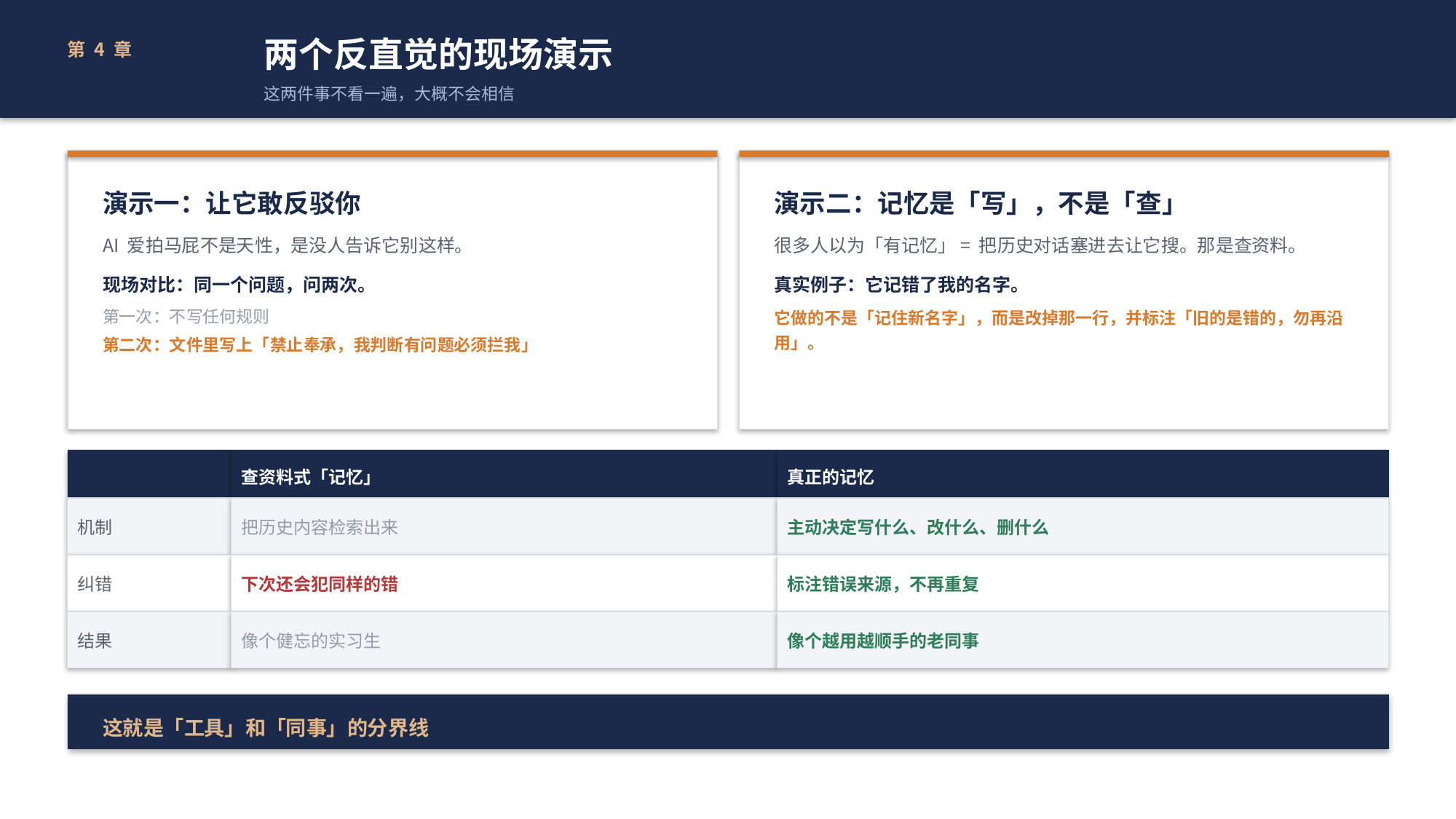

两个反直觉的现场演示
这两件事不看一遍，大概不会相信
第 4 章

演示一：让它敢反驳你
AI 爱拍马屁不是天性，是没人告诉它别这样。
现场对比：同一个问题，问两次。
第一次：不写任何规则
第二次：文件里写上「禁止奉承，我判断有问题必须拦我」
演示二：记忆是「写」，不是「查」
很多人以为「有记忆」= 把历史对话塞进去让它搜。那是查资料。
真实例子：它记错了我的名字。
它做的不是「记住新名字」，而是改掉那一行，并标注「旧的是错的，勿再沿用」。

查资料式「记忆」

真正的记忆

机制

把历史内容检索出来

主动决定写什么、改什么、删什么

纠错

下次还会犯同样的错

标注错误来源，不再重复

结果

像个健忘的实习生

像个越用越顺手的老同事

这就是「工具」和「同事」的分界线